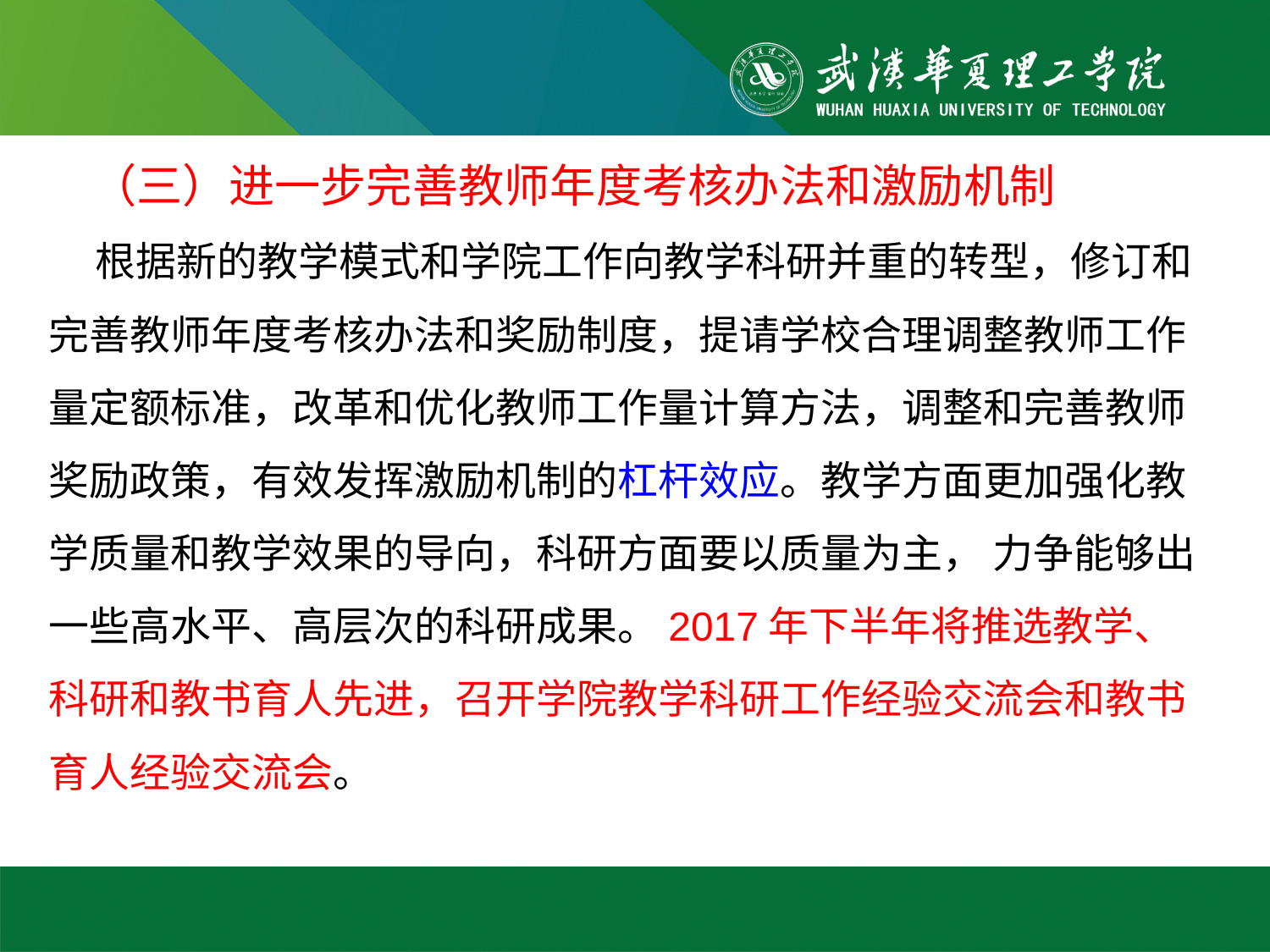

（三）进一步完善教师年度考核办法和激励机制
    根据新的教学模式和学院工作向教学科研并重的转型，修订和完善教师年度考核办法和奖励制度，提请学校合理调整教师工作量定额标准，改革和优化教师工作量计算方法，调整和完善教师奖励政策，有效发挥激励机制的杠杆效应。教学方面更加强化教学质量和教学效果的导向，科研方面要以质量为主， 力争能够出一些高水平、高层次的科研成果。2017年下半年将推选教学、科研和教书育人先进，召开学院教学科研工作经验交流会和教书育人经验交流会。